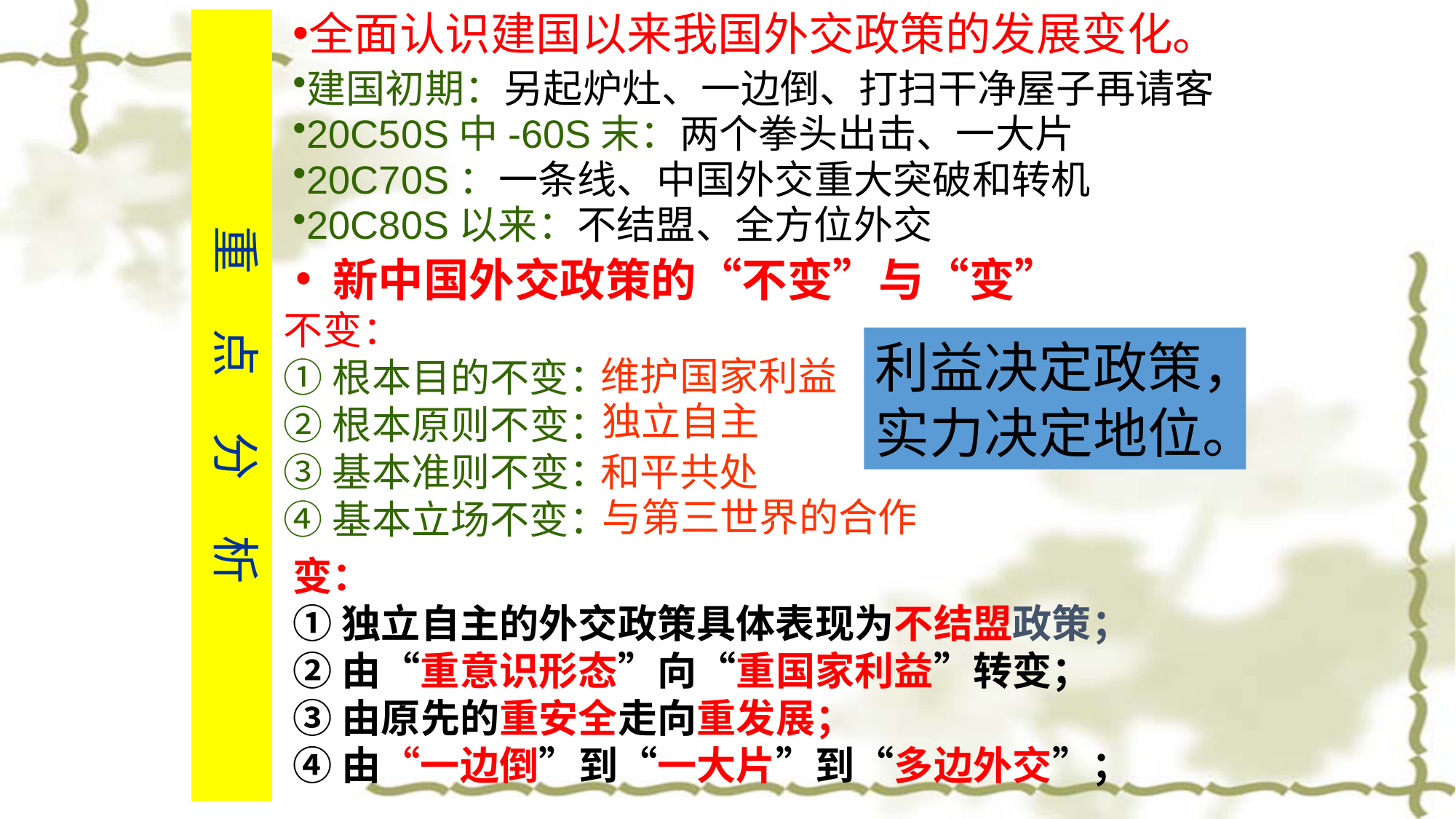

全面认识建国以来我国外交政策的发展变化。
重     点     分     析
建国初期：另起炉灶、一边倒、打扫干净屋子再请客
20C50S中-60S末：两个拳头出击、一大片
20C70S：一条线、中国外交重大突破和转机
20C80S以来：不结盟、全方位外交
 新中国外交政策的“不变”与“变”
不变：
①根本目的不变：
②根本原则不变：
③基本准则不变：
④基本立场不变：

利益决定政策，实力决定地位。
维护国家利益
独立自主
和平共处
与第三世界的合作
变：
①独立自主的外交政策具体表现为不结盟政策；
②由“重意识形态”向“重国家利益”转变；
③由原先的重安全走向重发展；
④由“一边倒”到“一大片”到“多边外交”；